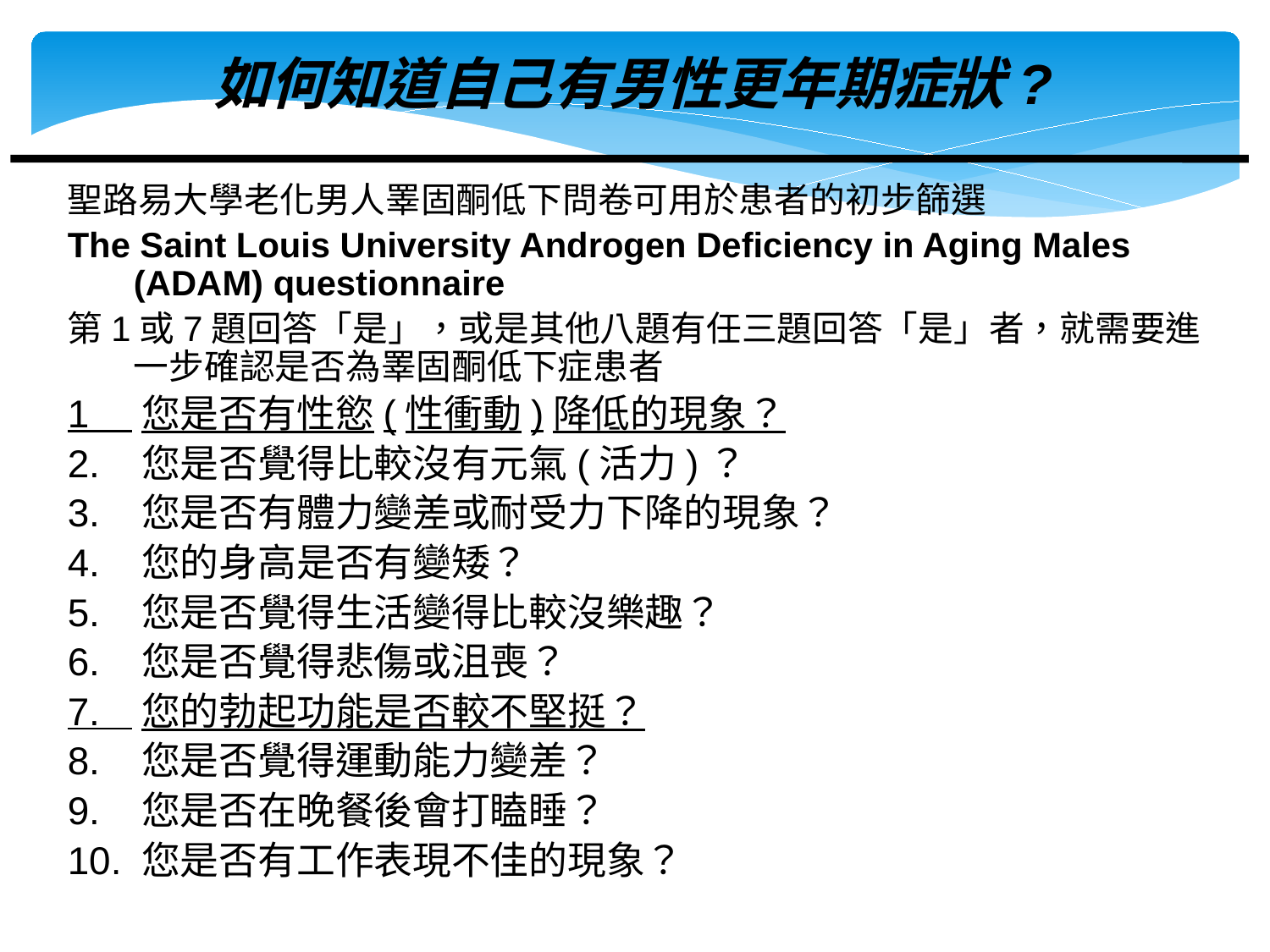

如何知道自己有男性更年期症狀?

聖路易大學老化男人睪固酮低下問卷可用於患者的初步篩選
The Saint Louis University Androgen Deficiency in Aging Males (ADAM) questionnaire
第1或7題回答「是」，或是其他八題有任三題回答「是」者，就需要進一步確認是否為睪固酮低下症患者
1    您是否有性慾(性衝動)降低的現象？
2.   您是否覺得比較沒有元氣(活力)？
3.   您是否有體力變差或耐受力下降的現象？
4.   您的身高是否有變矮？
5.   您是否覺得生活變得比較沒樂趣？
6.   您是否覺得悲傷或沮喪？
7.   您的勃起功能是否較不堅挺？
8.   您是否覺得運動能力變差？
9.   您是否在晚餐後會打瞌睡？
10. 您是否有工作表現不佳的現象？